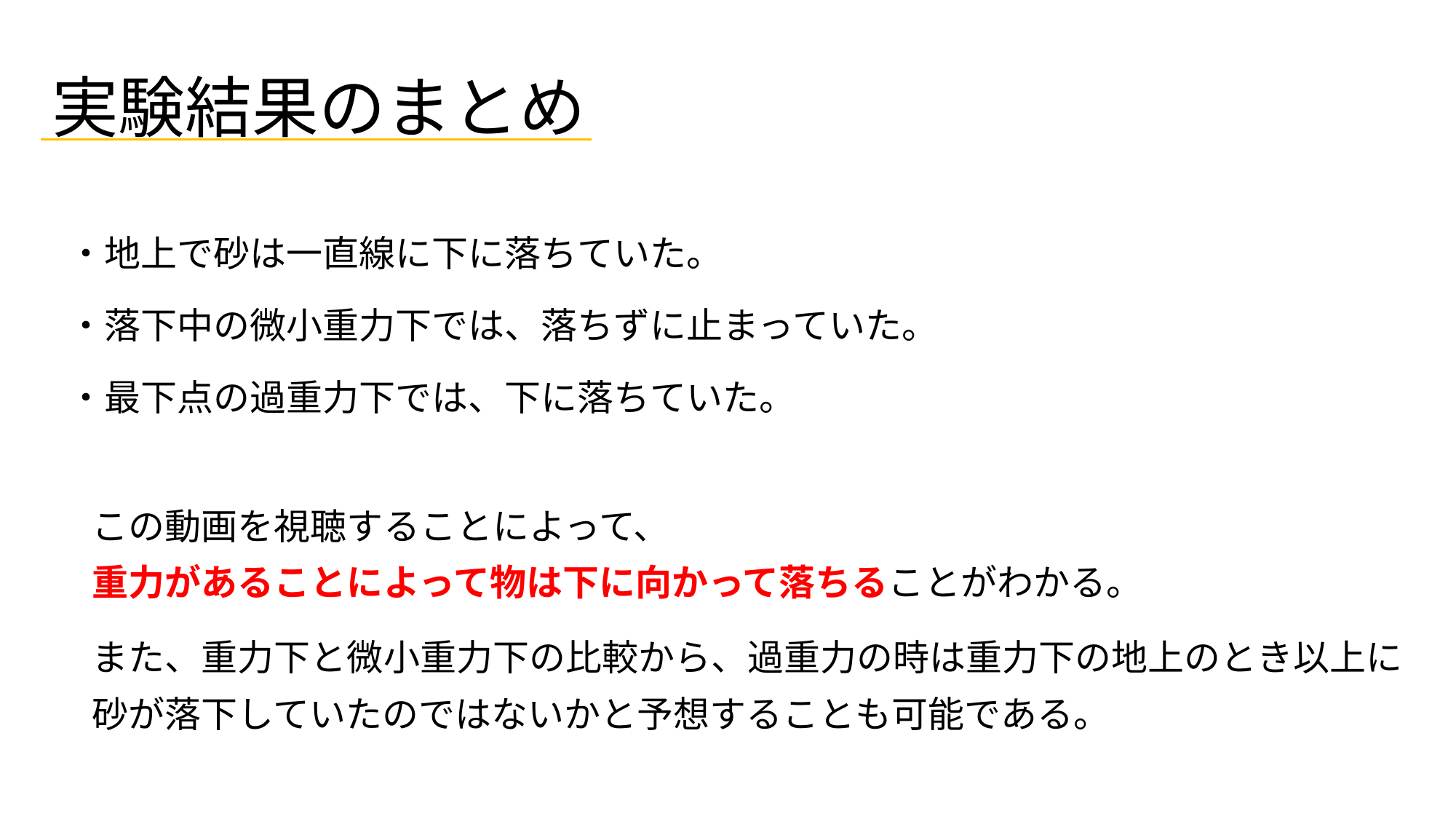

# 実験結果のまとめ
・地上で砂は一直線に下に落ちていた。
・落下中の微小重力下では、落ちずに止まっていた。
・最下点の過重力下では、下に落ちていた。
この動画を視聴することによって、　　　　　　　　　　　　　　　　　　　　重力があることによって物は下に向かって落ちることがわかる。
また、重力下と微小重力下の比較から、過重力の時は重力下の地上のとき以上に砂が落下していたのではないかと予想することも可能である。